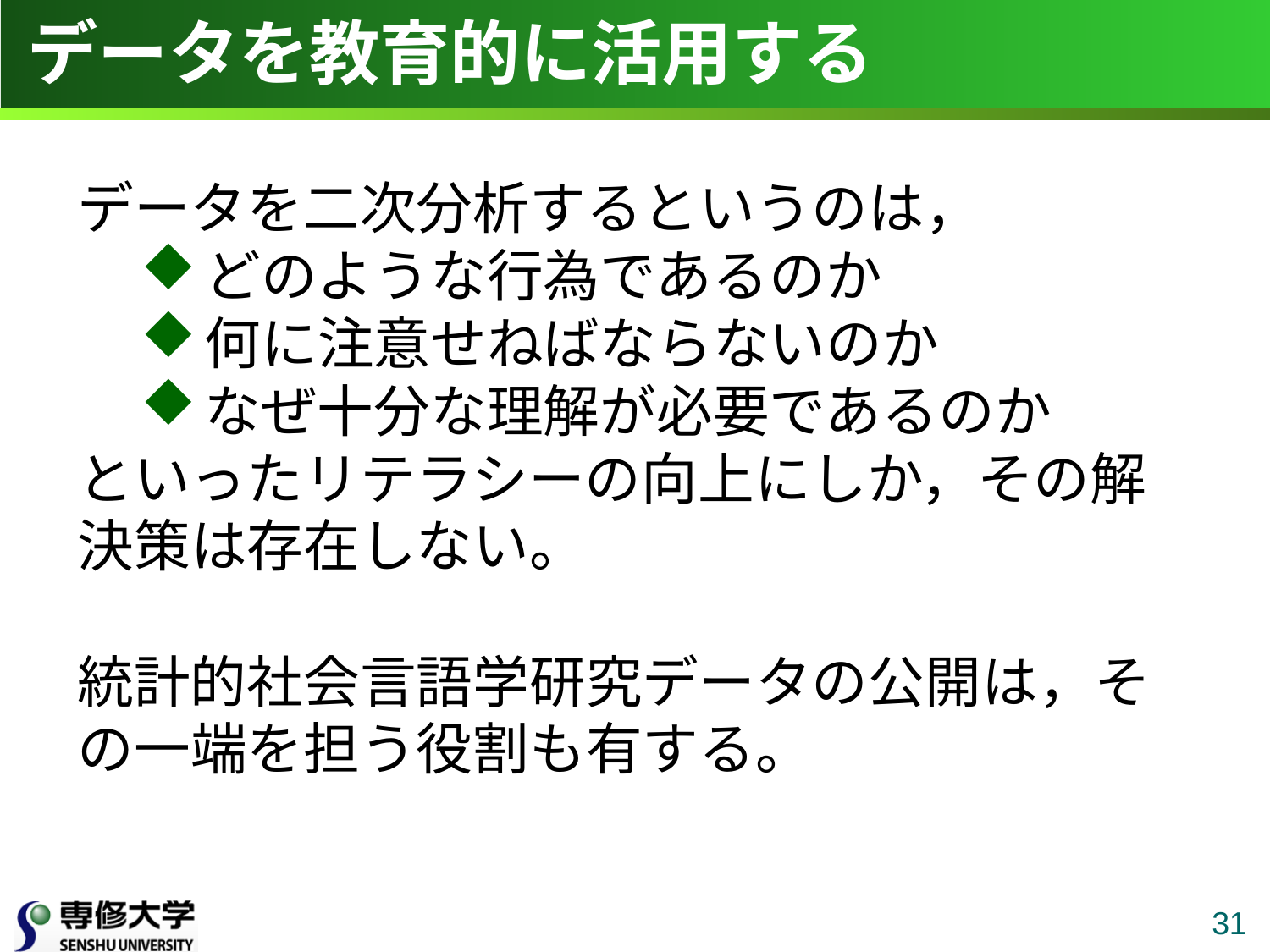

# データを教育的に活用する
データを二次分析するというのは，
どのような行為であるのか
何に注意せねばならないのか
なぜ十分な理解が必要であるのか
といったリテラシーの向上にしか，その解決策は存在しない。

統計的社会言語学研究データの公開は，その一端を担う役割も有する。

31